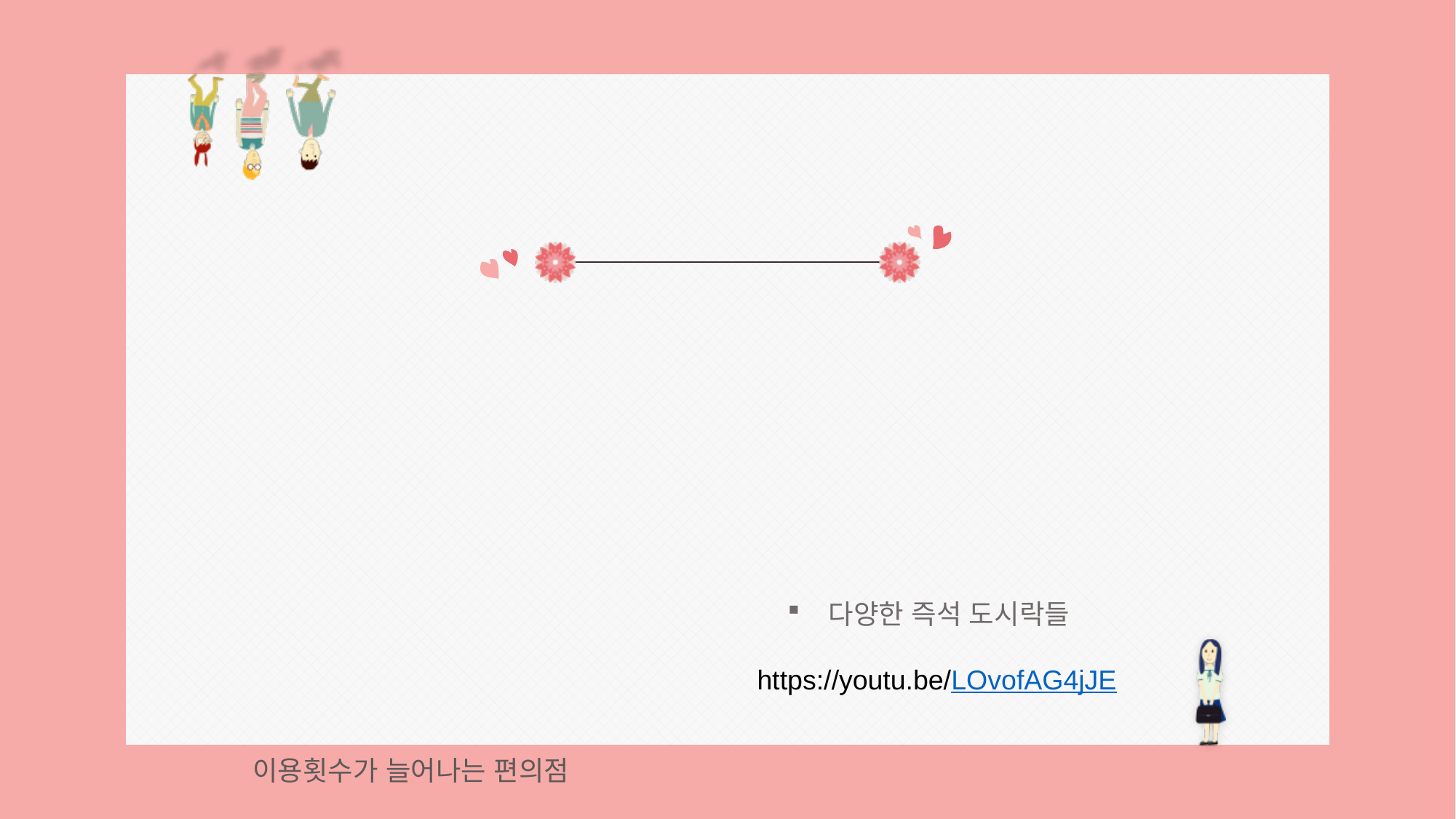

다양한 즉석 도시락들
https://youtu.be/LOvofAG4jJE
이용횟수가 늘어나는 편의점